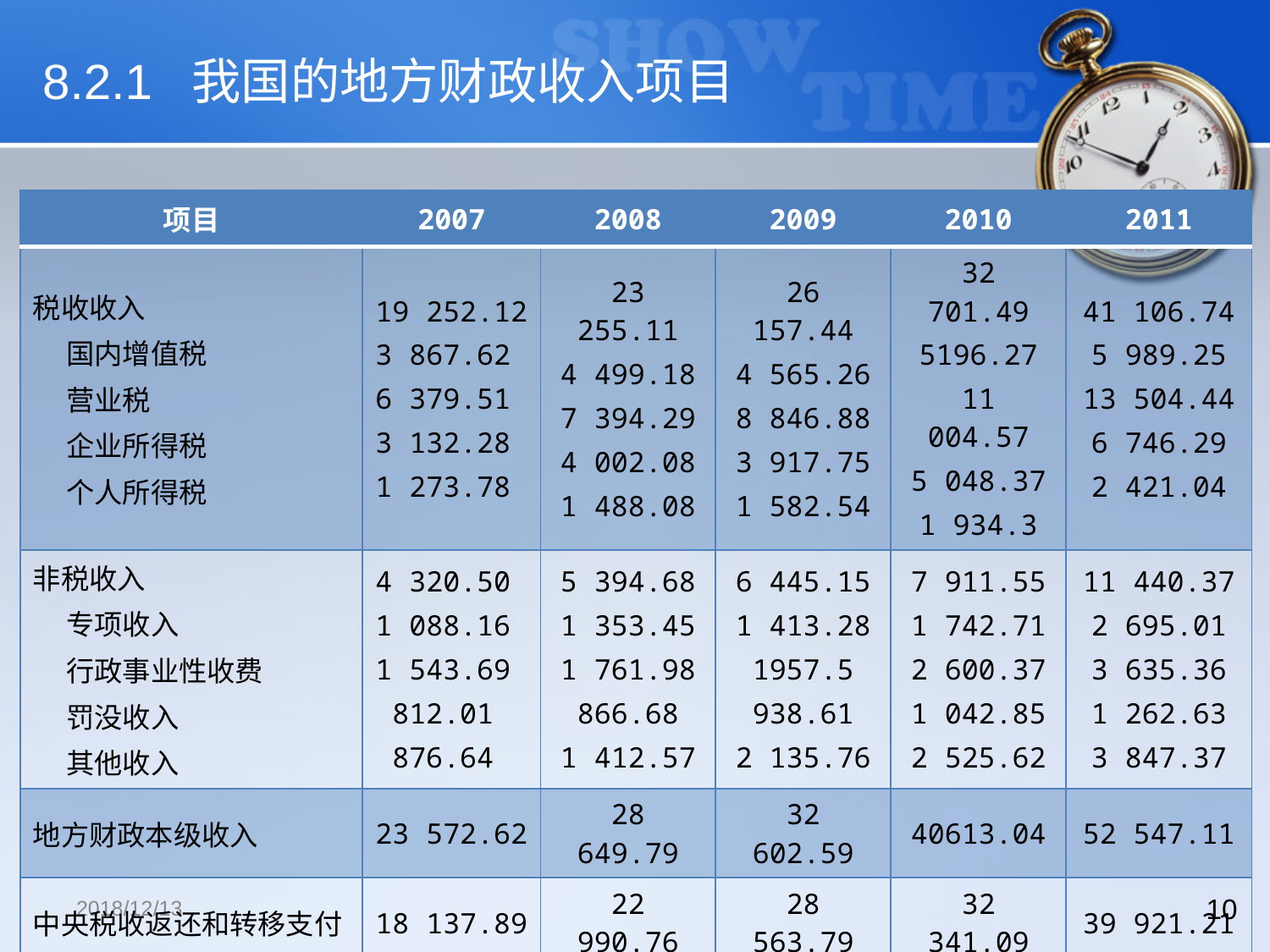

# 8.2.1  我国的地方财政收入项目
| 项目 | 2007 | 2008 | 2009 | 2010 | 2011 |
| --- | --- | --- | --- | --- | --- |
| 税收收入 国内增值税 营业税 企业所得税 个人所得税 | 19 252.12 3 867.62 6 379.51 3 132.28 1 273.78 | 23 255.11 4 499.18 7 394.29 4 002.08 1 488.08 | 26 157.44 4 565.26 8 846.88 3 917.75 1 582.54 | 32 701.49 5196.27 11 004.57 5 048.37 1 934.3 | 41 106.74 5 989.25 13 504.44 6 746.29 2 421.04 |
| 非税收入 专项收入 行政事业性收费 罚没收入 其他收入 | 4 320.50 1 088.16 1 543.69 812.01 876.64 | 5 394.68 1 353.45 1 761.98 866.68 1 412.57 | 6 445.15 1 413.28 1957.5 938.61 2 135.76 | 7 911.55 1 742.71 2 600.37 1 042.85 2 525.62 | 11 440.37 2 695.01 3 635.36 1 262.63 3 847.37 |
| 地方财政本级收入 | 23 572.62 | 28 649.79 | 32 602.59 | 40613.04 | 52 547.11 |
| 中央税收返还和转移支付 | 18 137.89 | 22 990.76 | 28 563.79 | 32 341.09 | 39 921.21 |
| 地方财政总收入 | 41 710.51 | 51 640.55 | 61 166.38 | 72 954.13 | 92 468.32 |
2018/12/13
10